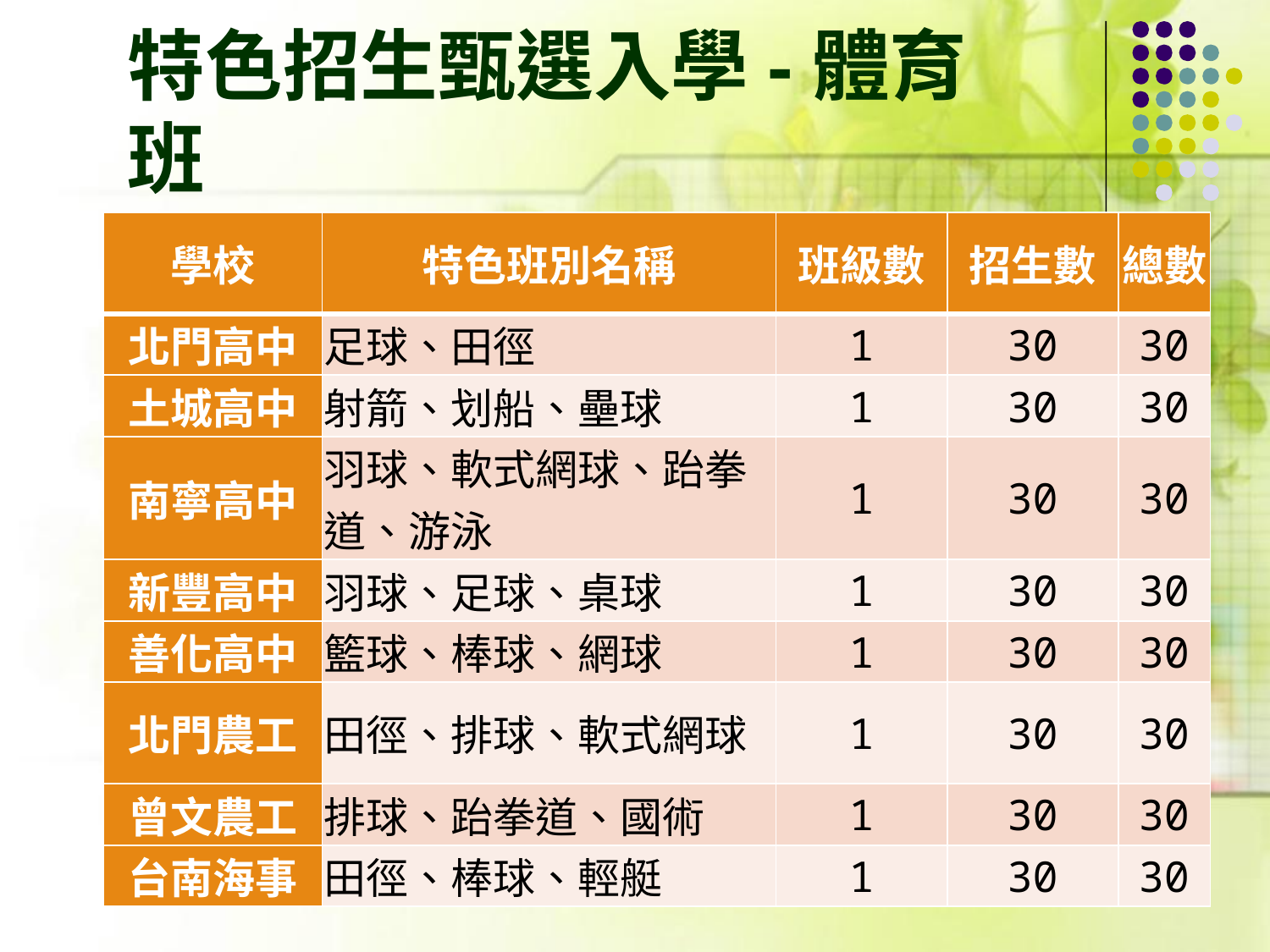

# 特色招生甄選入學-體育班
| 學校 | 特色班別名稱 | 班級數 | 招生數 | 總數 |
| --- | --- | --- | --- | --- |
| 北門高中 | 足球、田徑 | 1 | 30 | 30 |
| 土城高中 | 射箭、划船、壘球 | 1 | 30 | 30 |
| 南寧高中 | 羽球、軟式網球、跆拳道、游泳 | 1 | 30 | 30 |
| 新豐高中 | 羽球、足球、桌球 | 1 | 30 | 30 |
| 善化高中 | 籃球、棒球、網球 | 1 | 30 | 30 |
| 北門農工 | 田徑、排球、軟式網球 | 1 | 30 | 30 |
| 曾文農工 | 排球、跆拳道、國術 | 1 | 30 | 30 |
| 台南海事 | 田徑、棒球、輕艇 | 1 | 30 | 30 |